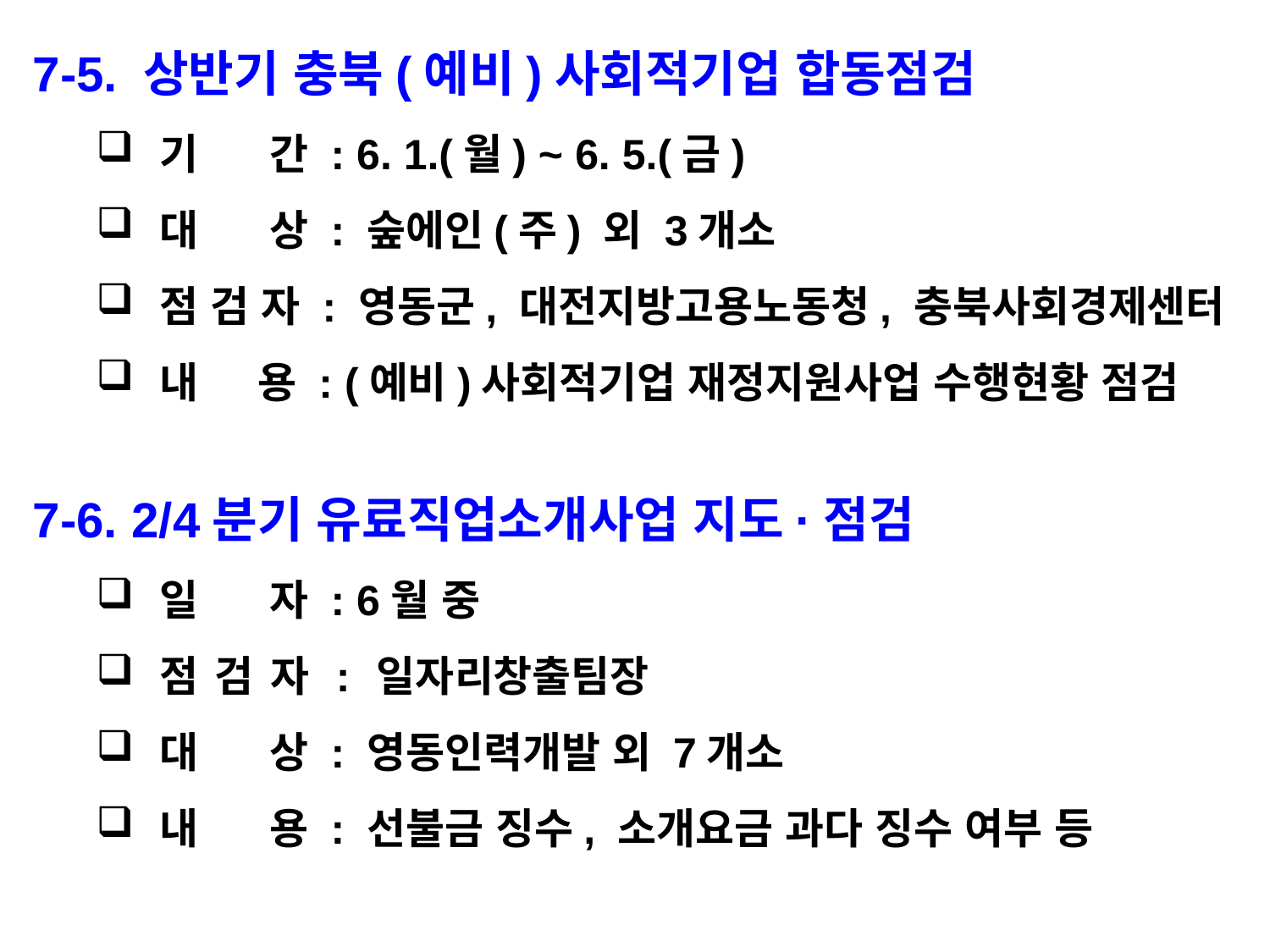

7-5. 상반기 충북(예비)사회적기업 합동점검
기      간 : 6. 1.(월) ~ 6. 5.(금)
대      상 : 숲에인(주) 외 3개소
점 검 자 : 영동군, 대전지방고용노동청, 충북사회경제센터
내     용 : (예비)사회적기업 재정지원사업 수행현황 점검

7-6. 2/4분기 유료직업소개사업 지도·점검
일      자 : 6월 중
점 검 자 : 일자리창출팀장
대      상 : 영동인력개발 외 7개소
내      용 : 선불금 징수, 소개요금 과다 징수 여부 등